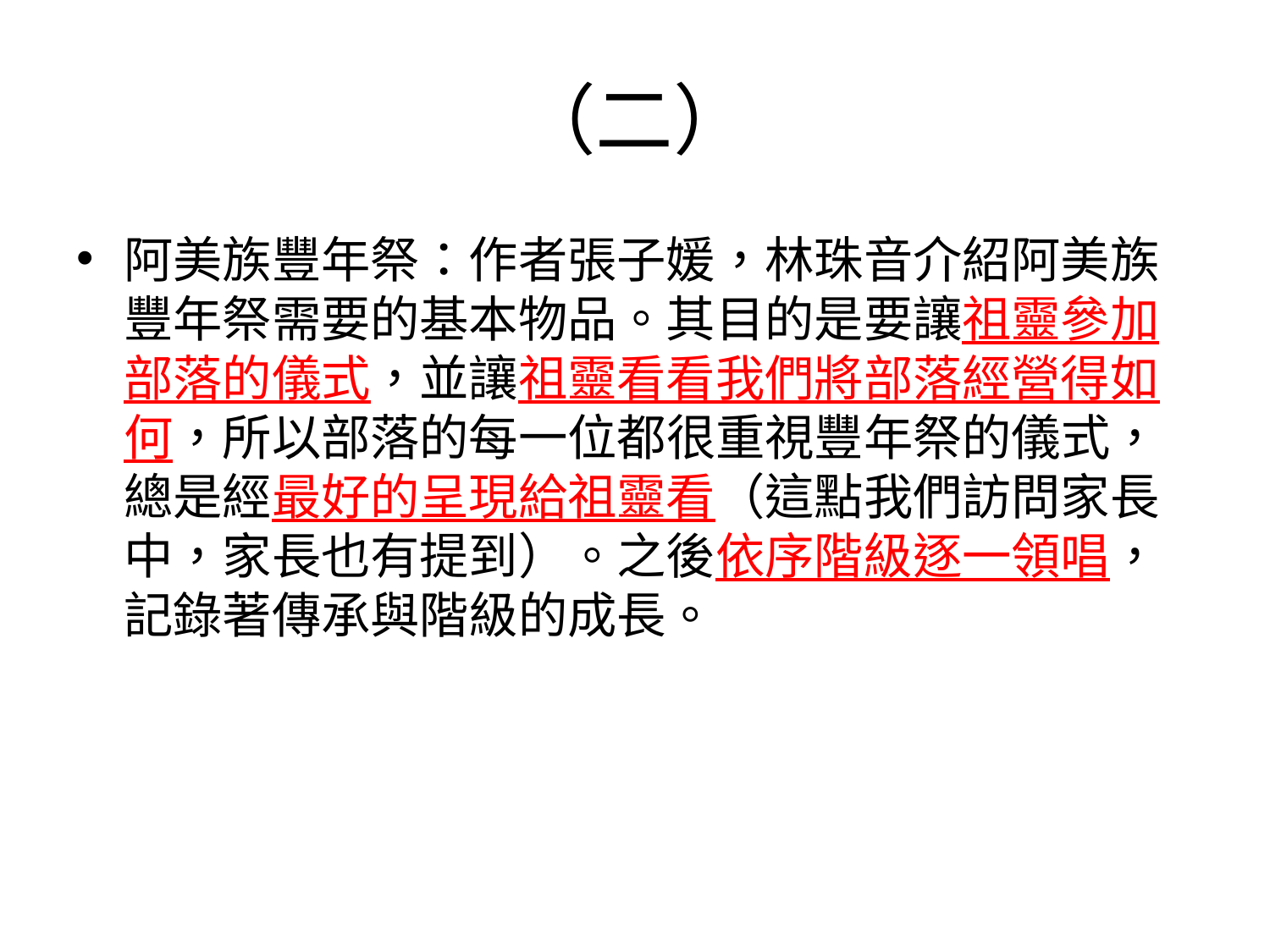

# （二）
阿美族豐年祭：作者張子媛，林珠音介紹阿美族豐年祭需要的基本物品。其目的是要讓祖靈參加部落的儀式，並讓祖靈看看我們將部落經營得如何，所以部落的每一位都很重視豐年祭的儀式，總是經最好的呈現給祖靈看（這點我們訪問家長中，家長也有提到）。之後依序階級逐一領唱，記錄著傳承與階級的成長。